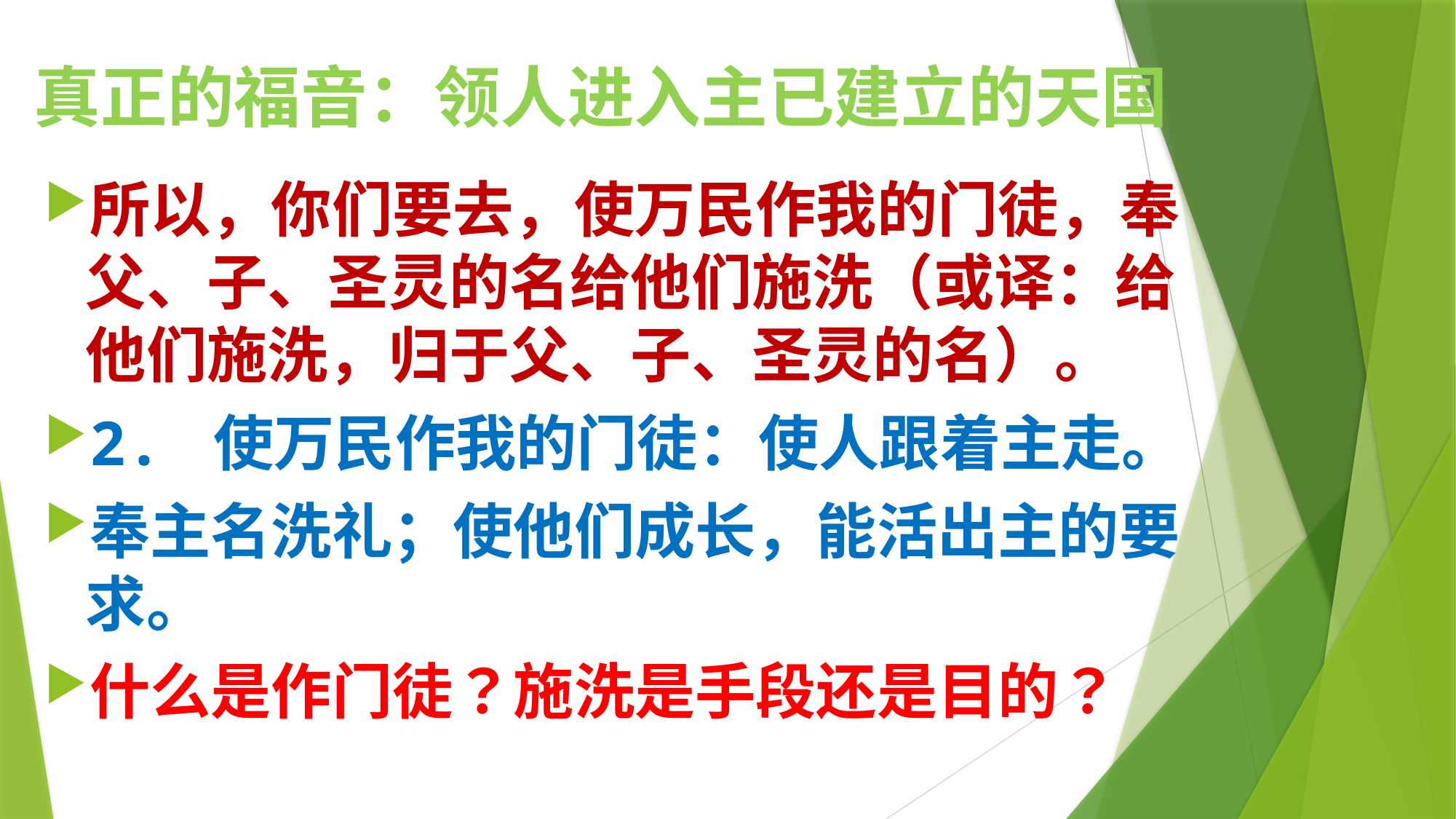

# 真正的福音：领人进入主已建立的天国
所以，你们要去，使万民作我的门徒，奉父、子、圣灵的名给他们施洗（或译：给他们施洗，归于父、子、圣灵的名）。
2. 使万民作我的门徒：使人跟着主走。
奉主名洗礼；使他们成长，能活出主的要求。
什么是作门徒？施洗是手段还是目的？